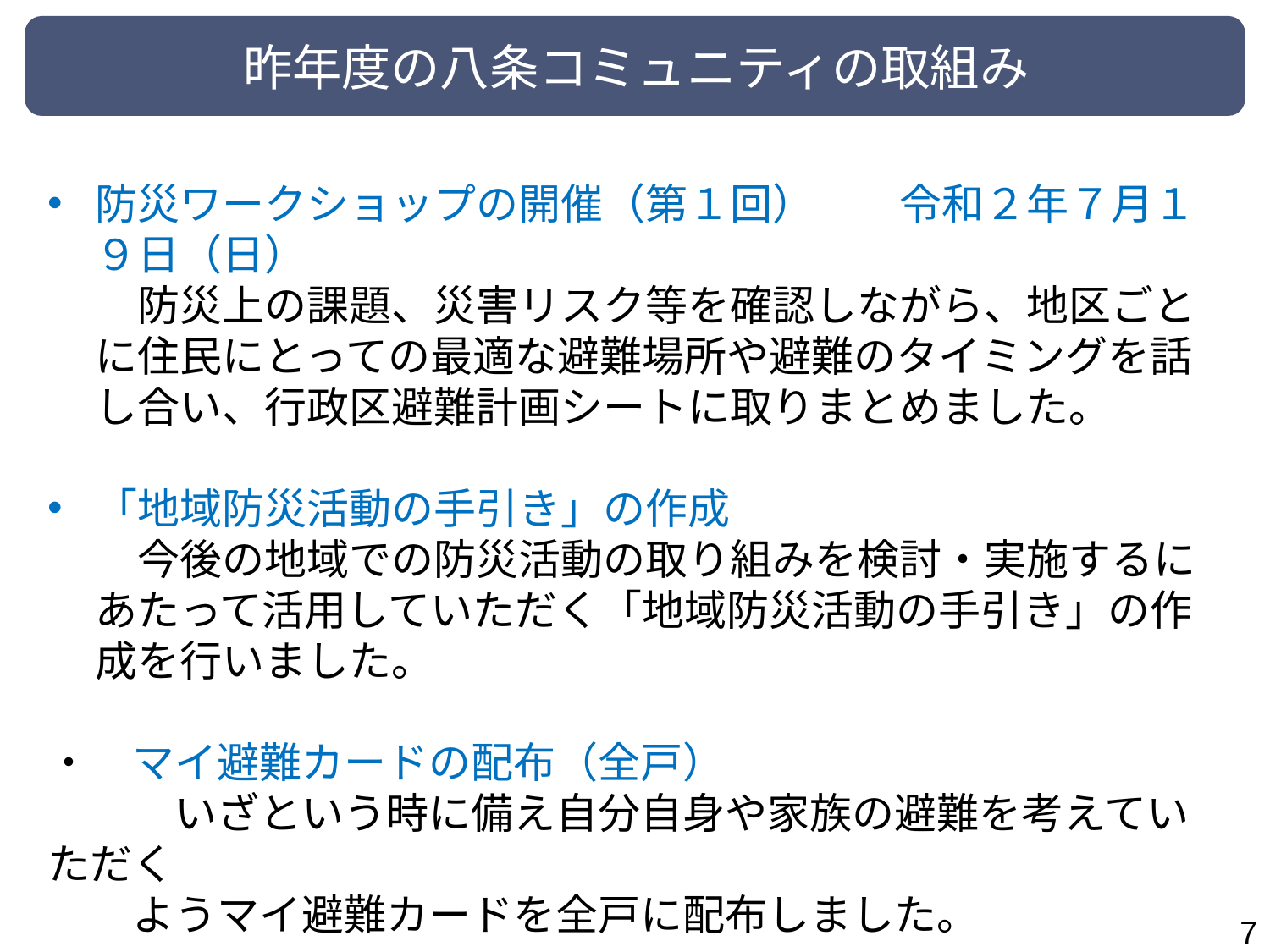

# 昨年度の八条コミュニティの取組み
防災ワークショップの開催（第１回）　　令和２年７月１９日（日）
　防災上の課題、災害リスク等を確認しながら、地区ごとに住民にとっての最適な避難場所や避難のタイミングを話し合い、行政区避難計画シートに取りまとめました。
「地域防災活動の手引き」の作成
　今後の地域での防災活動の取り組みを検討・実施するにあたって活用していただく「地域防災活動の手引き」の作成を行いました。

・　マイ避難カードの配布（全戸）
　　　いざという時に備え自分自身や家族の避難を考えていただく　　
　　ようマイ避難カードを全戸に配布しました。
7